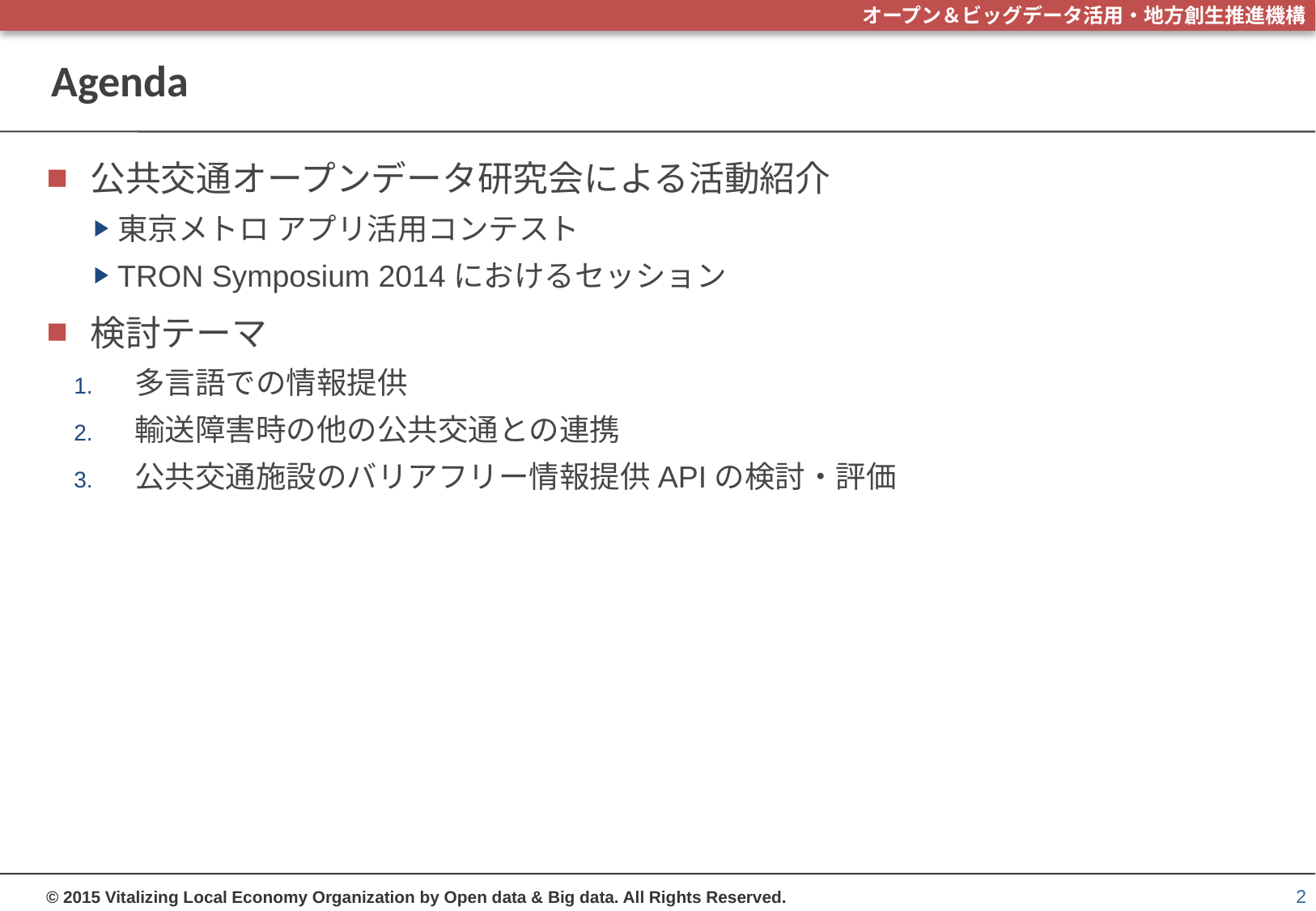

# Agenda
公共交通オープンデータ研究会による活動紹介
東京メトロ アプリ活用コンテスト
TRON Symposium 2014におけるセッション
検討テーマ
多言語での情報提供
輸送障害時の他の公共交通との連携
公共交通施設のバリアフリー情報提供APIの検討・評価
2